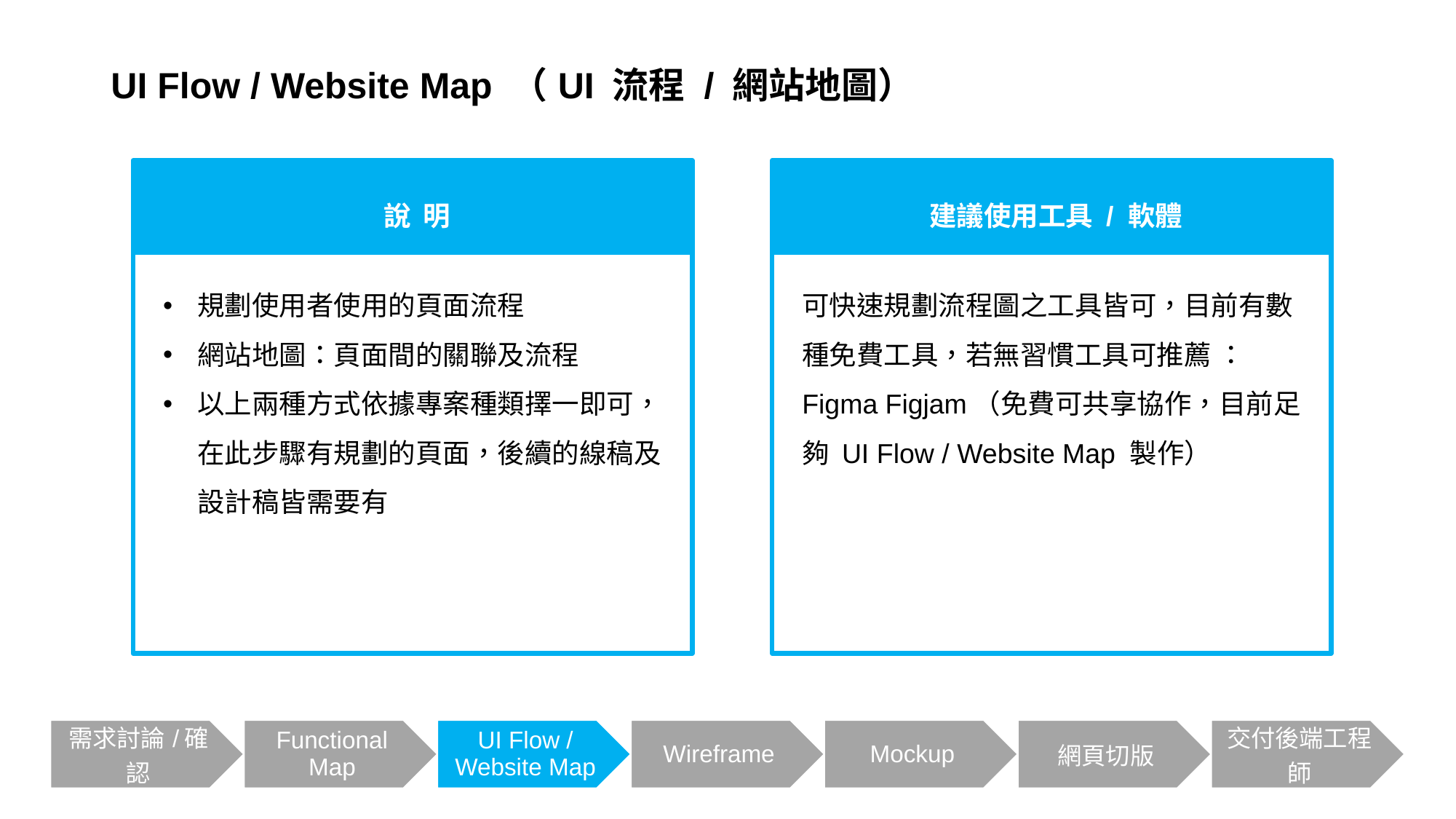

UI Flow / Website Map （UI 流程 / 網站地圖）
說  明
規劃使用者使用的頁面流程
網站地圖：頁面間的關聯及流程
以上兩種方式依據專案種類擇一即可，在此步驟有規劃的頁面，後續的線稿及設計稿皆需要有
建議使用工具 / 軟體
可快速規劃流程圖之工具皆可，目前有數種免費工具，若無習慣工具可推薦 ：
Figma Figjam（免費可共享協作，目前足夠 UI Flow / Website Map 製作）
需求討論/確認
Functional Map
交付後端工程師
UI Flow / Website Map
Wireframe
Mockup
網頁切版